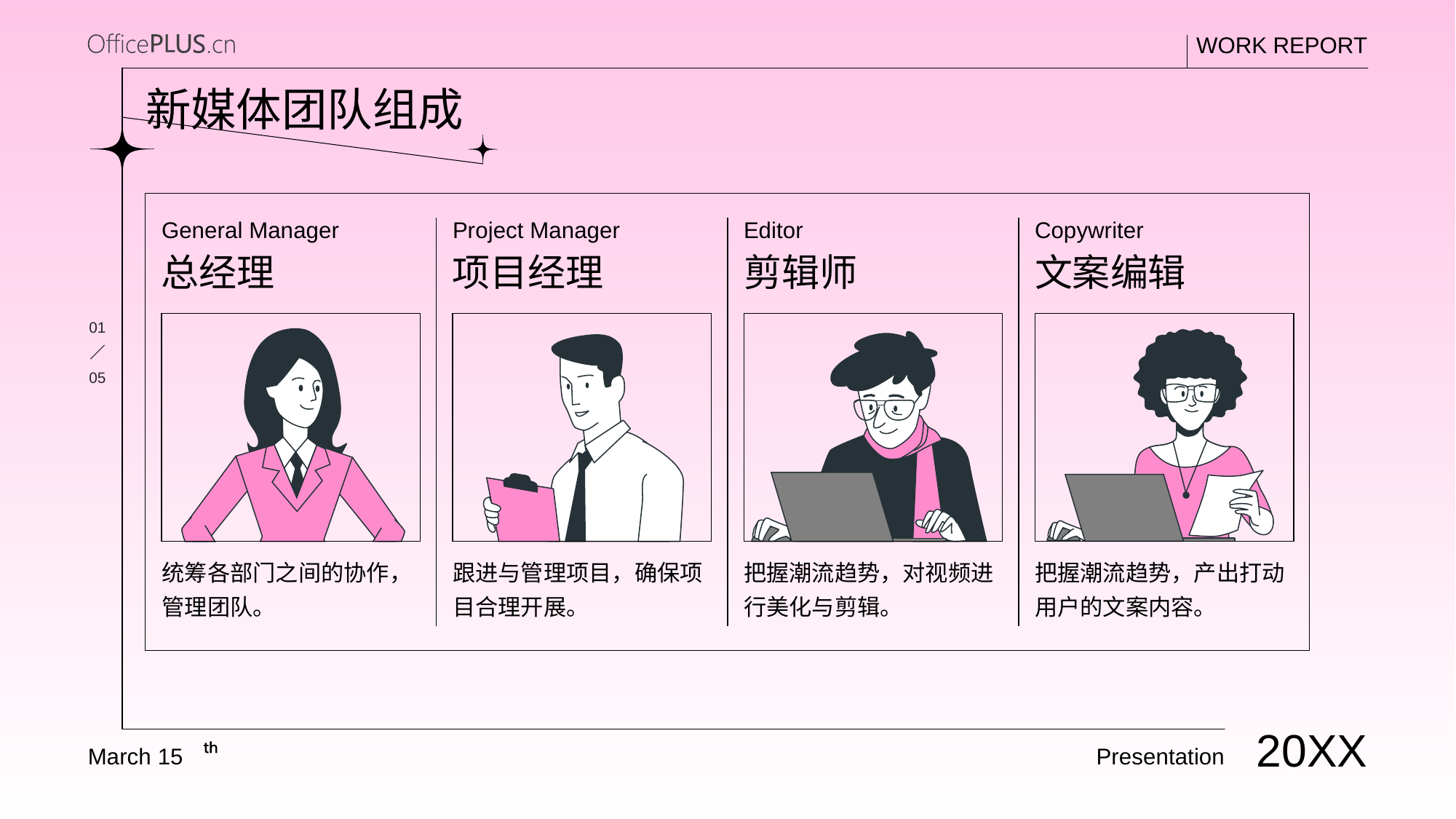

新媒体团队组成

General Manager
Project Manager
Editor
Copywriter
总经理
项目经理
剪辑师
文案编辑

01
05
统筹各部门之间的协作，管理团队。
跟进与管理项目，确保项目合理开展。
把握潮流趋势，对视频进行美化与剪辑。
把握潮流趋势，产出打动用户的文案内容。
20XX

March 15